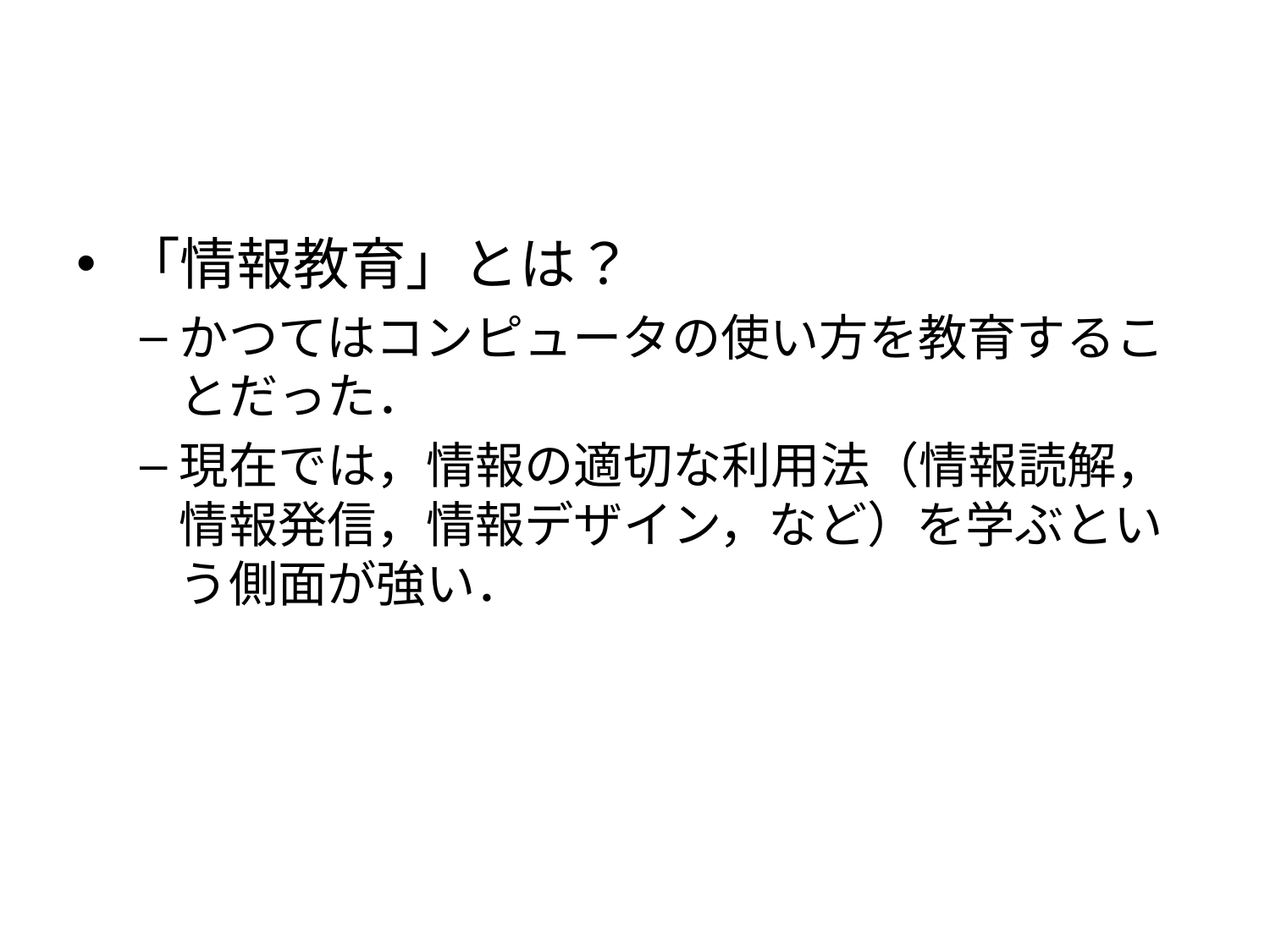

#
「情報教育」とは？
かつてはコンピュータの使い方を教育することだった．
現在では，情報の適切な利用法（情報読解，情報発信，情報デザイン，など）を学ぶという側面が強い．